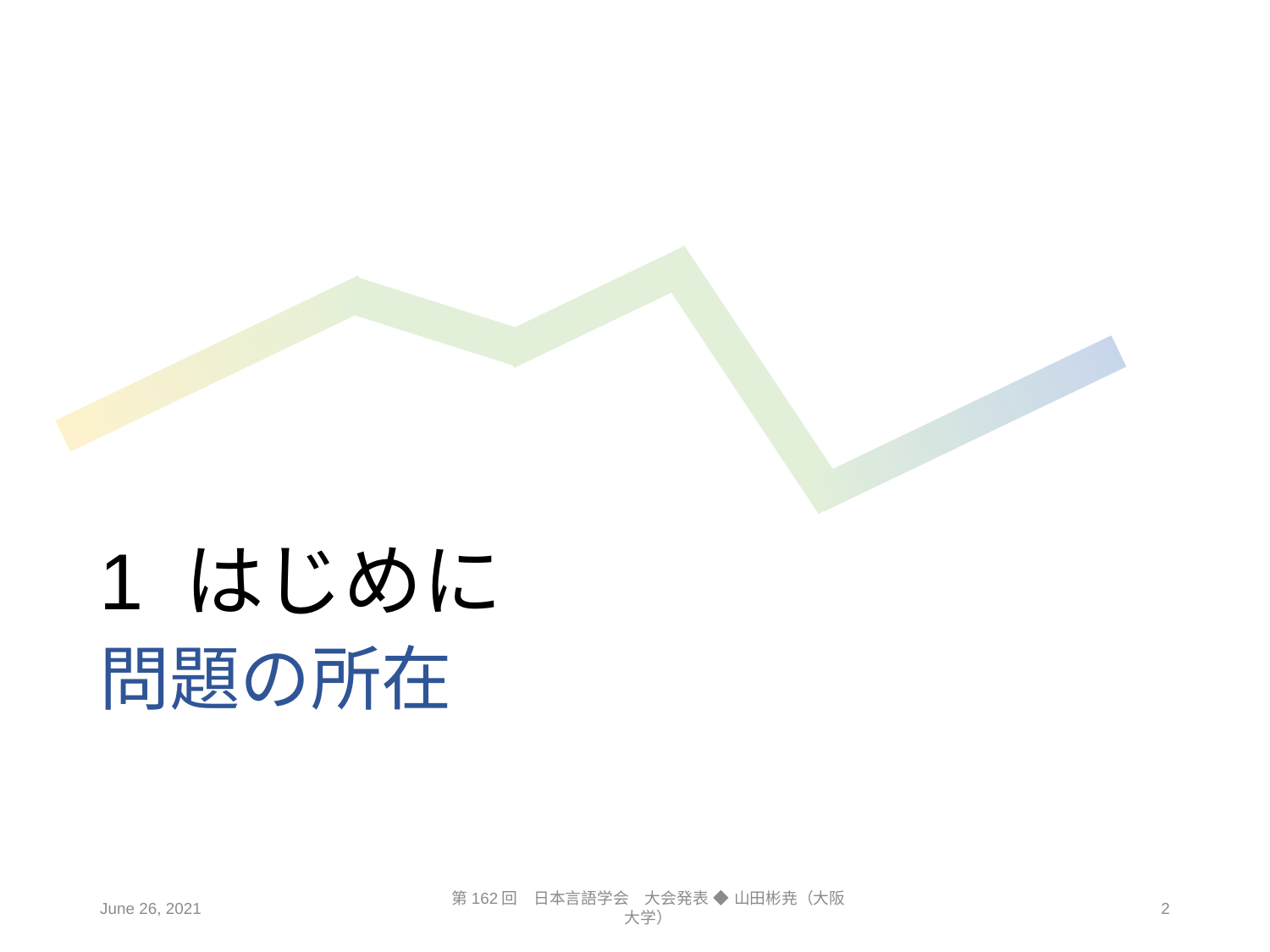

# 1 はじめに

問題の所在
June 26, 2021
第162回　日本言語学会　大会発表 ◆ 山田彬尭（大阪大学）
2